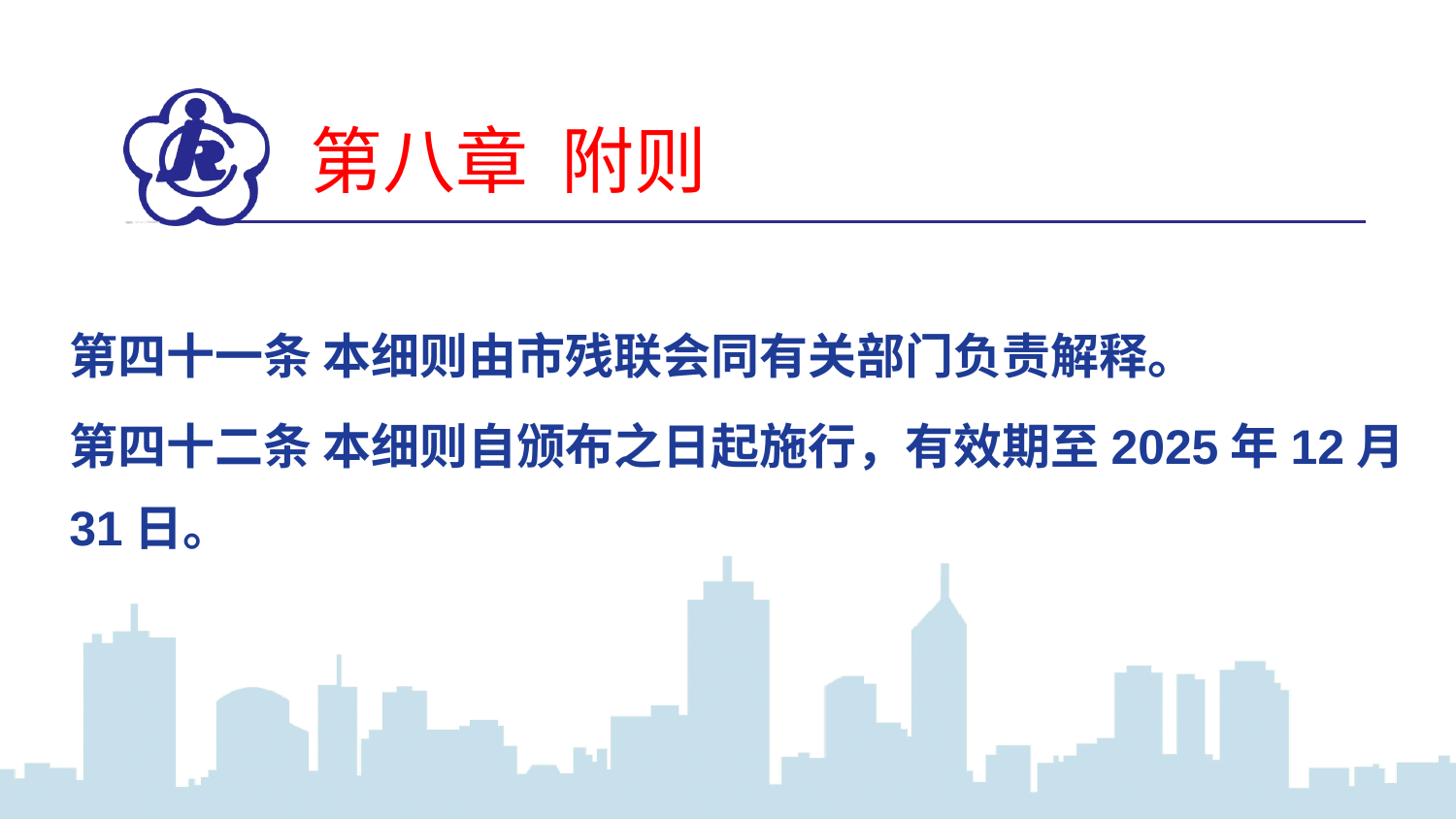

第八章  附则
第四十一条 本细则由市残联会同有关部门负责解释。
第四十二条 本细则自颁布之日起施行，有效期至2025年12月31日。